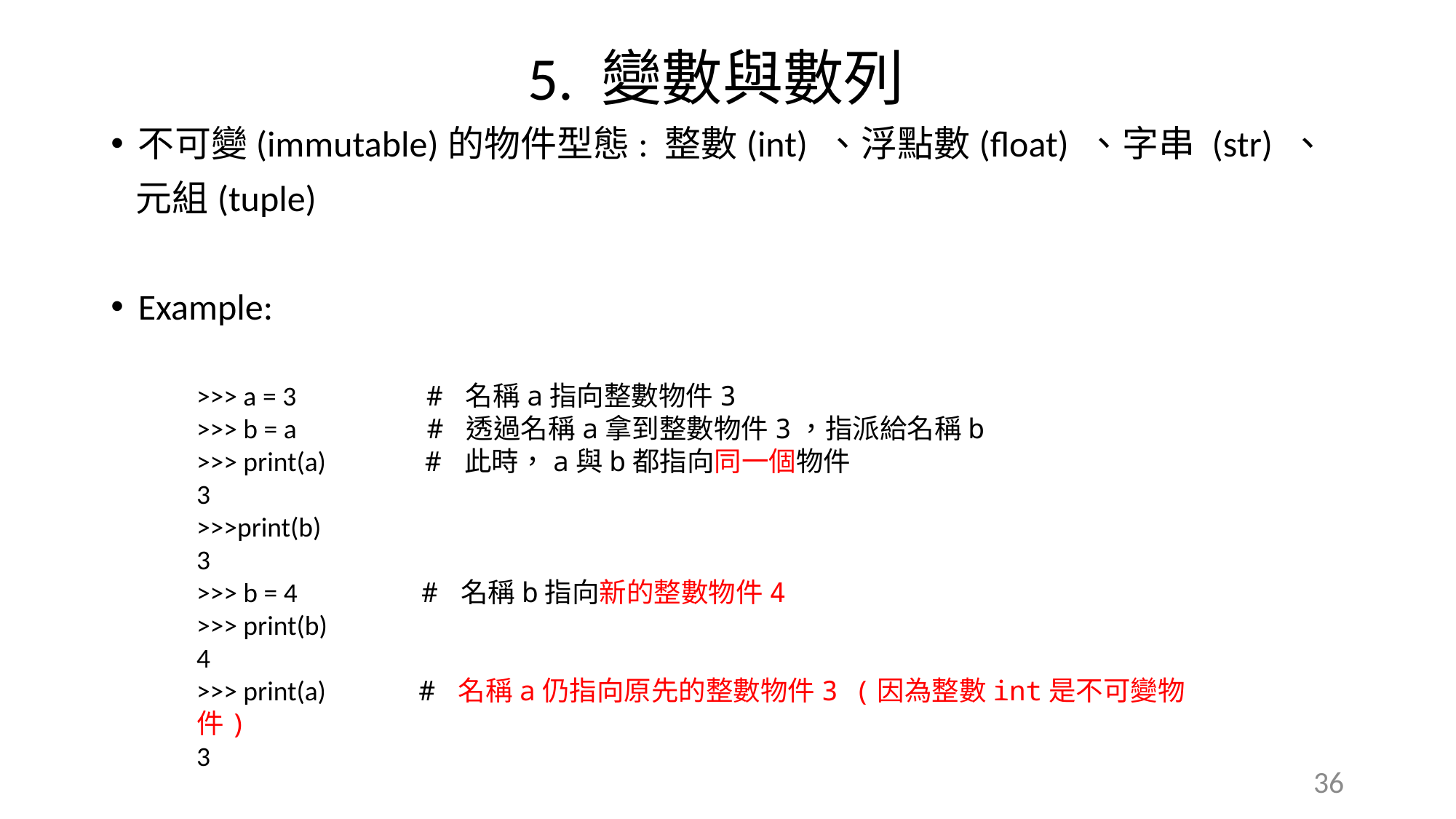

5. 變數與數列
不可變(immutable)的物件型態: 整數(int) 、浮點數(float) 、字串 (str) 、
  元組(tuple)

Example:

>>> a = 3                     # 名稱a指向整數物件3
>>> b = a                     # 透過名稱a拿到整數物件3，指派給名稱b
>>> print(a)                # 此時，a與b都指向同一個物件
3
>>>print(b)
3
>>> b = 4                    # 名稱b指向新的整數物件4
>>> print(b)
4
>>> print(a)               # 名稱a仍指向原先的整數物件3 (因為整數int是不可變物件)
3

36